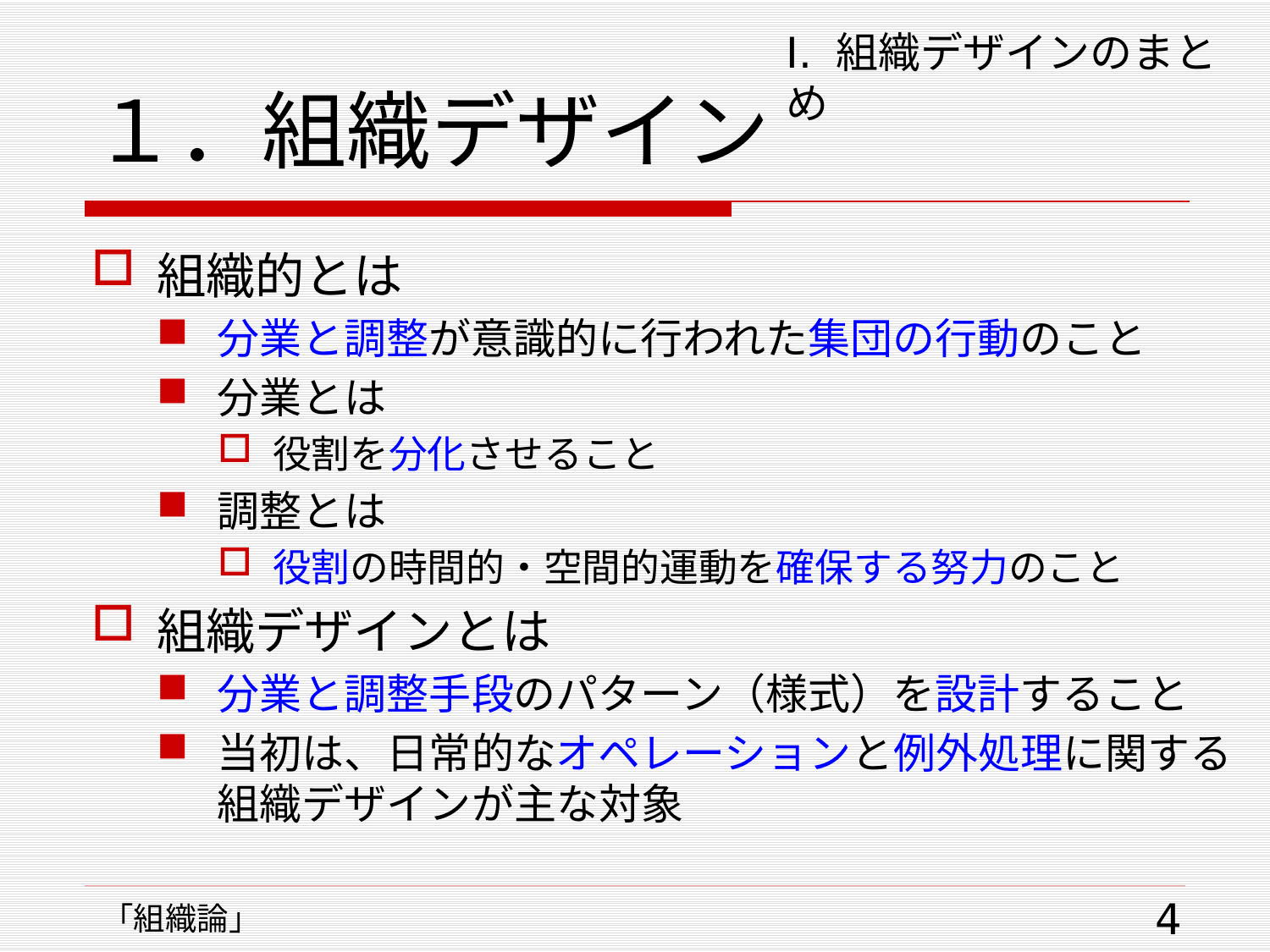

# １．組織デザイン
I. 組織デザインのまとめ
組織的とは
分業と調整が意識的に行われた集団の行動のこと
分業とは
役割を分化させること
調整とは
役割の時間的・空間的運動を確保する努力のこと
組織デザインとは
分業と調整手段のパターン（様式）を設計すること
当初は、日常的なオペレーションと例外処理に関する
組織デザインが主な対象

4
「組織論」